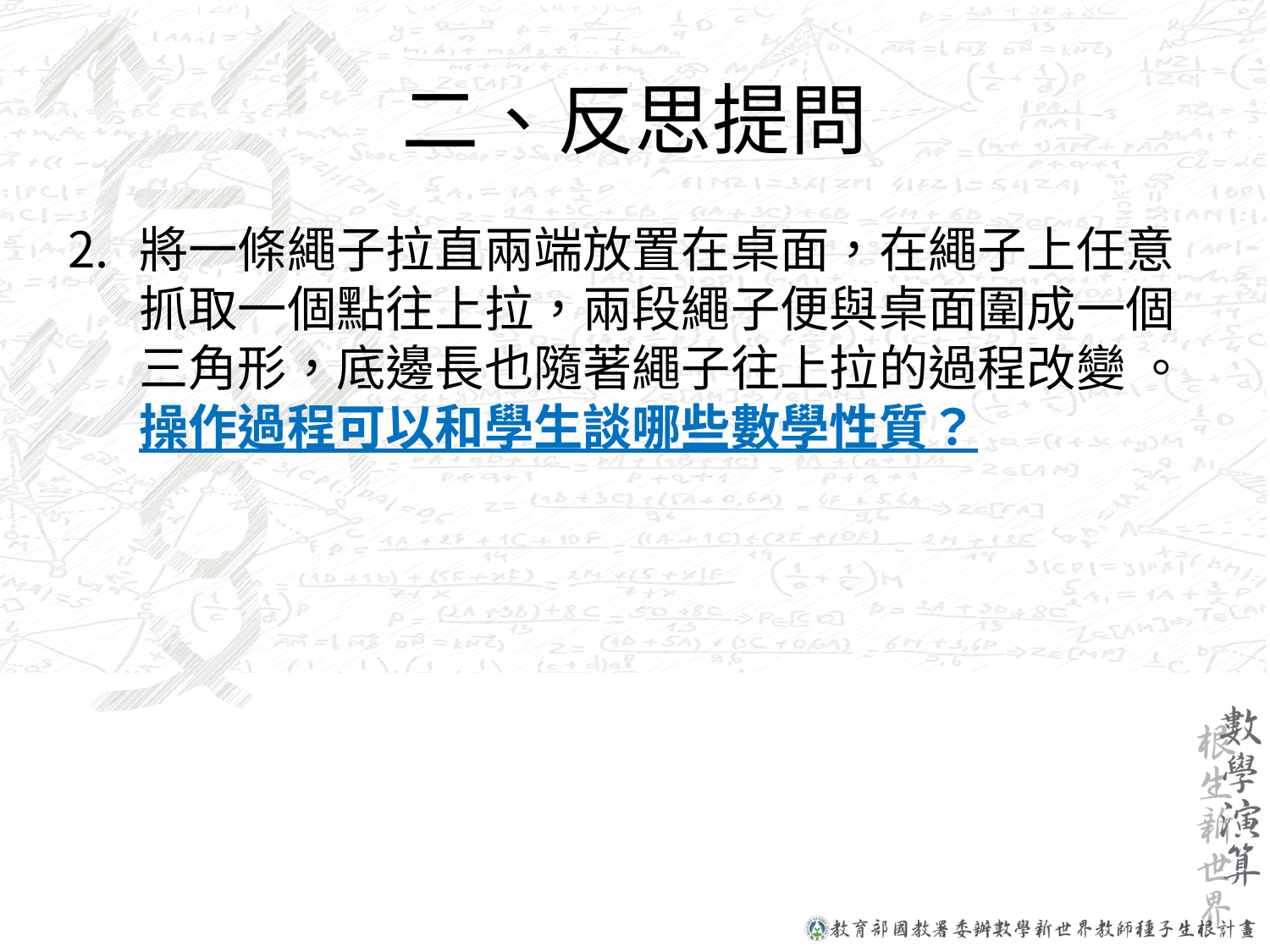

# 二、反思提問
將一條繩子拉直兩端放置在桌面，在繩子上任意抓取一個點往上拉，兩段繩子便與桌面圍成一個三角形，底邊長也隨著繩子往上拉的過程改變 。操作過程可以和學生談哪些數學性質？